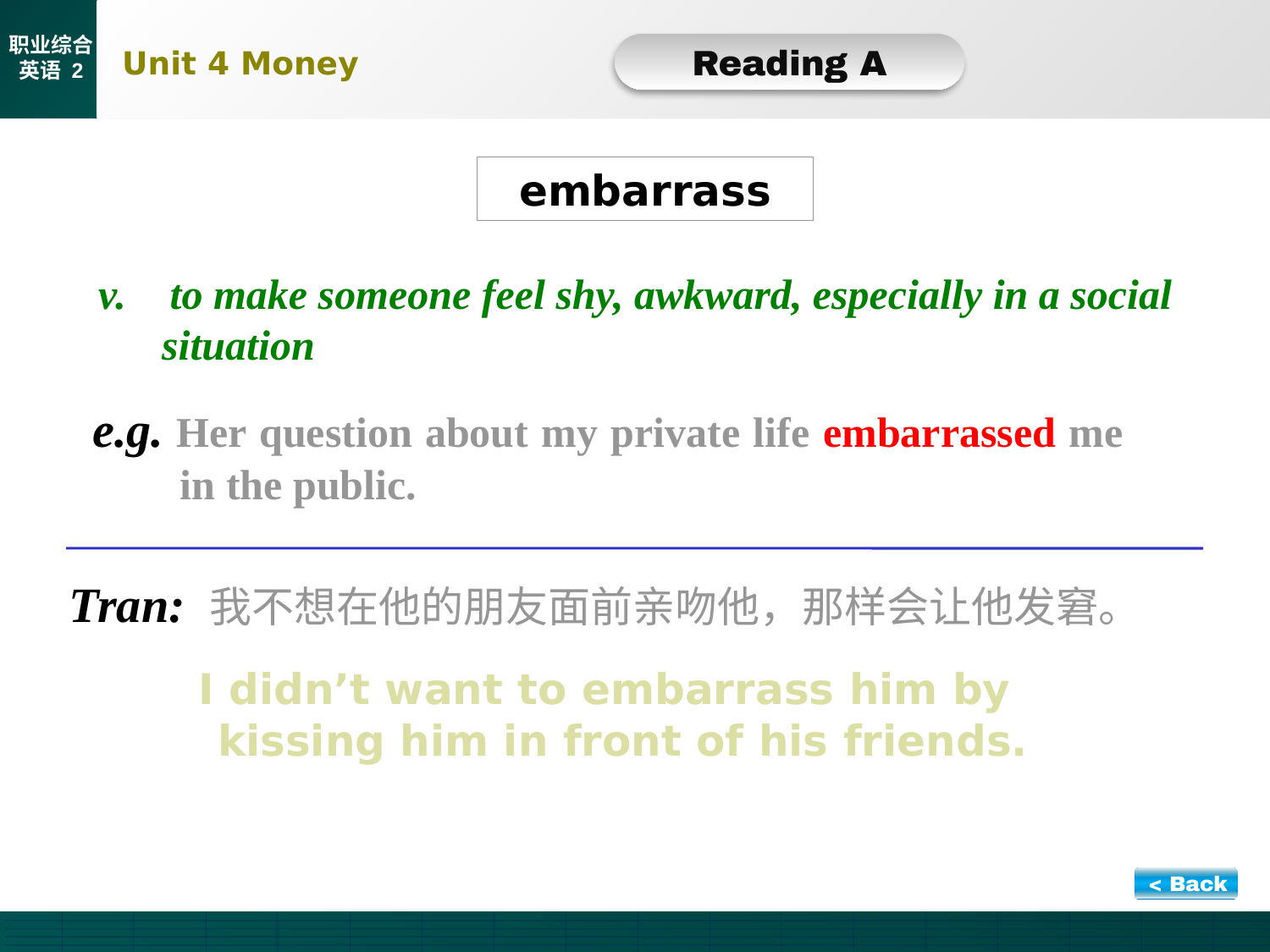

Reading A
embarrass
  to make someone feel shy, awkward, especially in a social
      situation
e.g. Her question about my private life embarrassed me in the public.

Tran: 我不想在他的朋友面前亲吻他，那样会让他发窘。

          I didn’t want to embarrass him by
         kissing him in front of his friends.
< Back